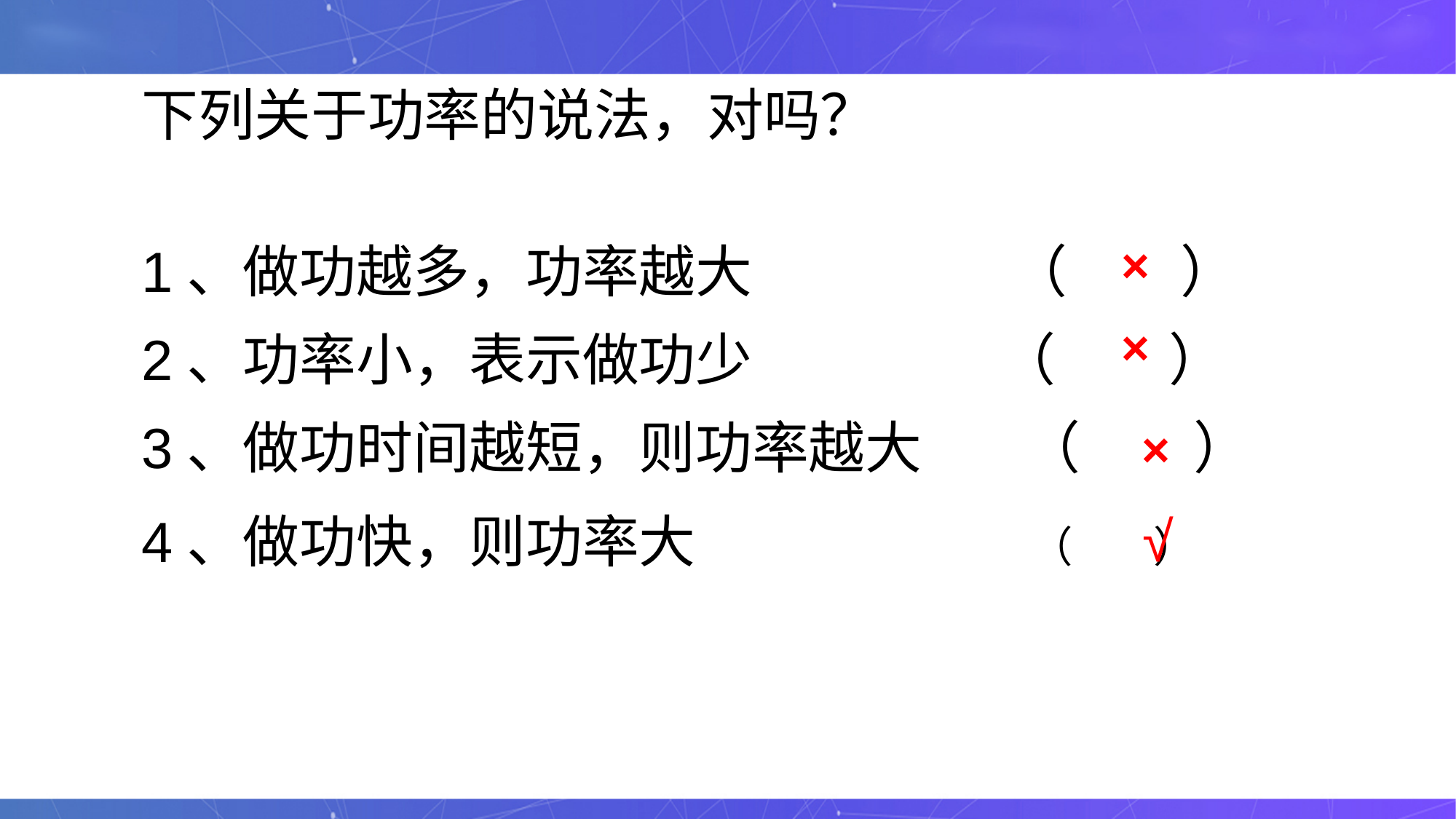

下列关于功率的说法，对吗？

1、做功越多，功率越大　　　       （　　）
2、功率小，表示做功少    　           （　　）
3、做功时间越短，则功率越大        （　　）
4、做功快，则功率大　　　　                （        ）
×
×
×
√